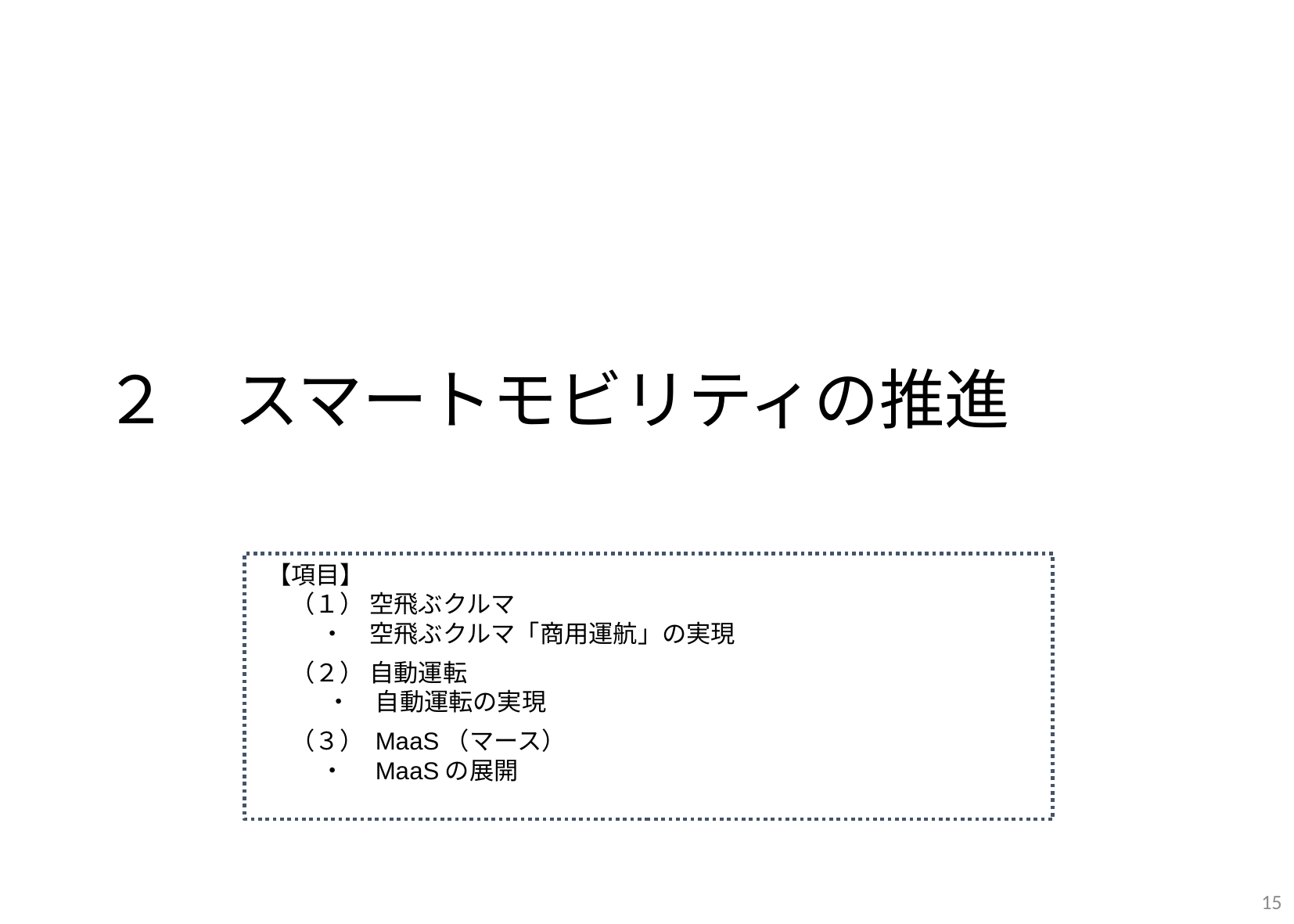

２　スマートモビリティの推進
【項目】
（１） 空飛ぶクルマ
　 ・　空飛ぶクルマ「商用運航」の実現
（２） 自動運転
 　・　自動運転の実現
（３） MaaS（マース）
　 ・　MaaSの展開

15